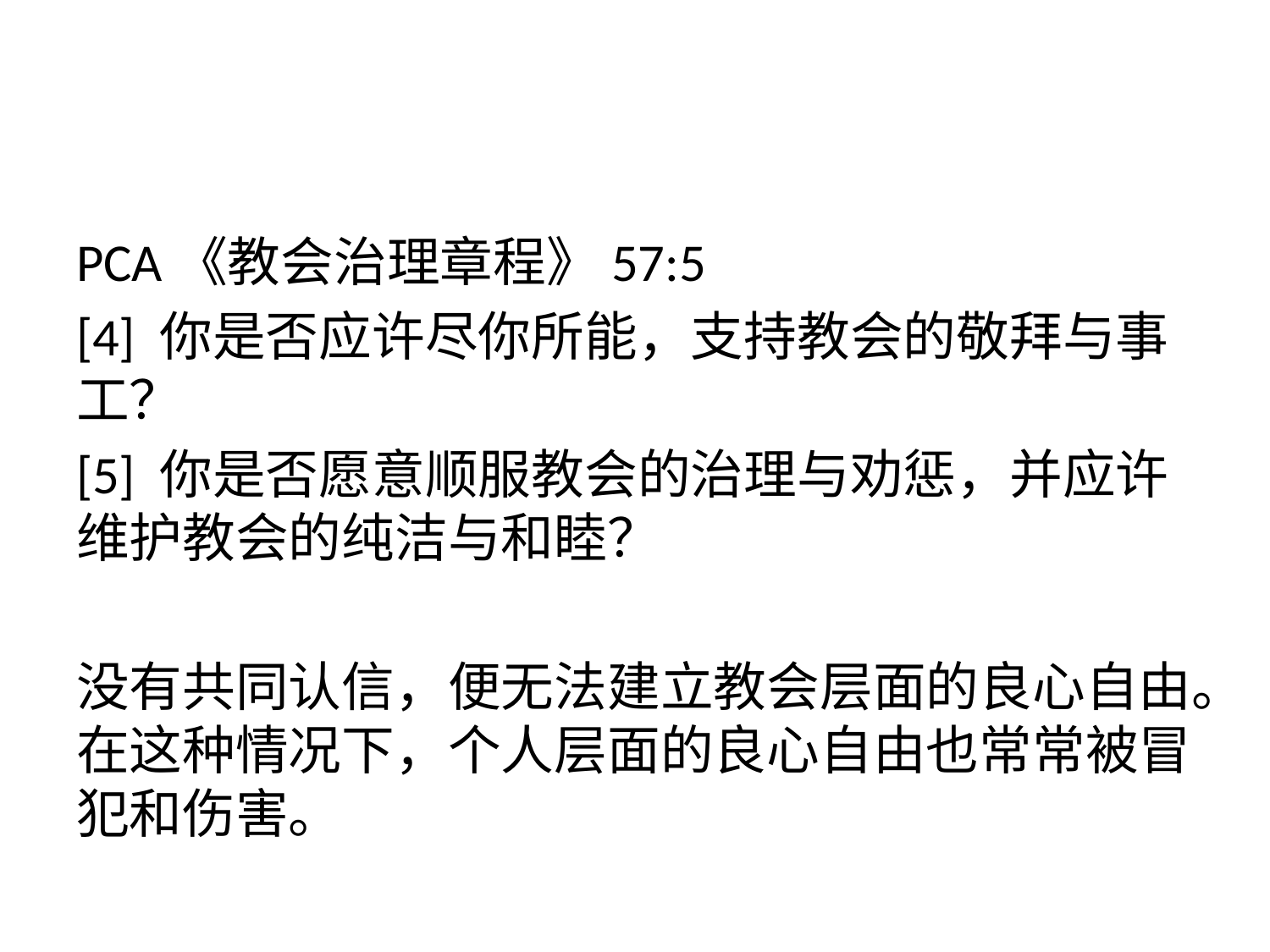

#
PCA《教会治理章程》57:5
[4] 你是否应许尽你所能，支持教会的敬拜与事工？
[5] 你是否愿意顺服教会的治理与劝惩，并应许维护教会的纯洁与和睦？

没有共同认信，便无法建立教会层面的良心自由。在这种情况下，个人层面的良心自由也常常被冒犯和伤害。